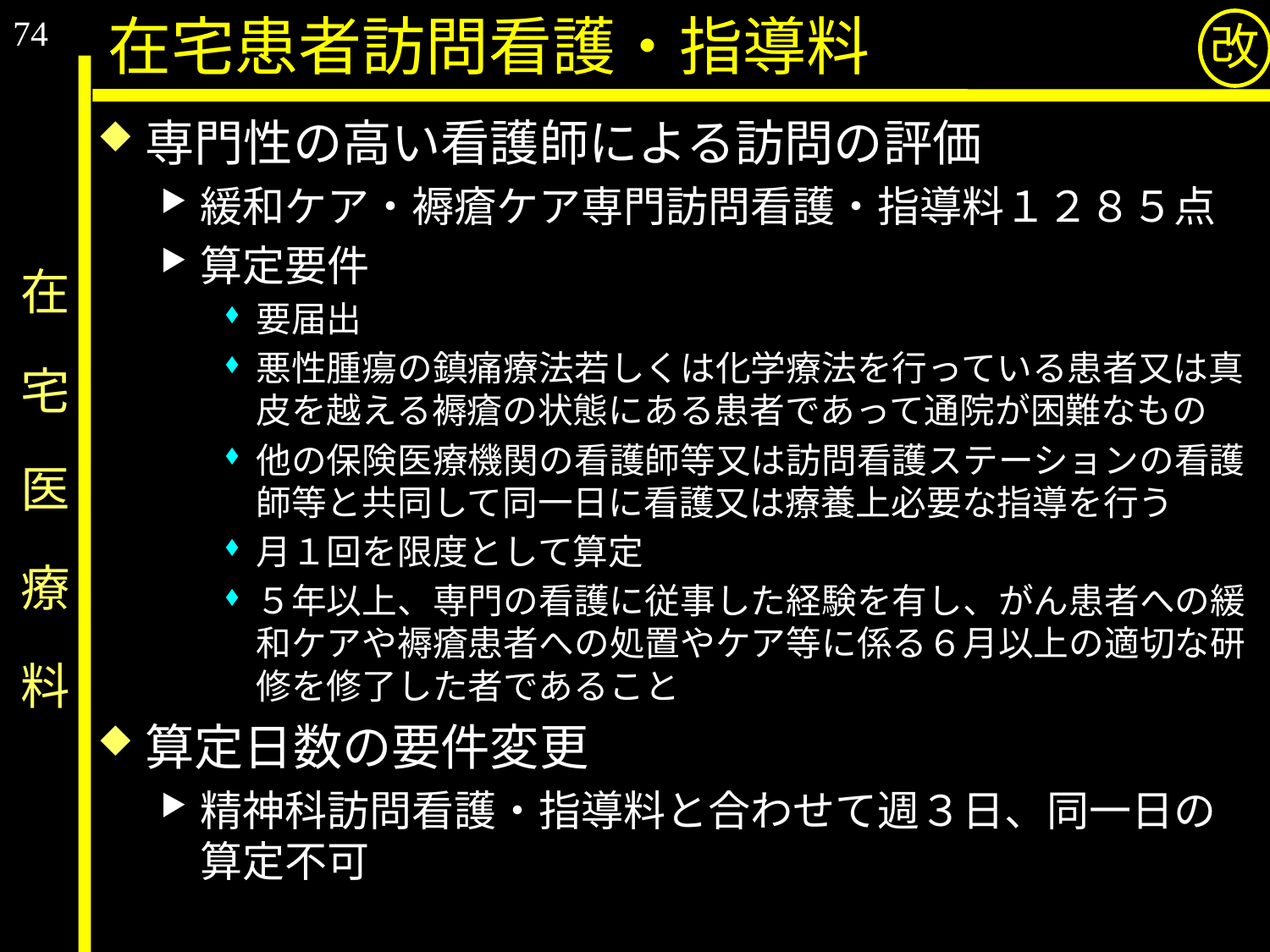

74
在宅患者訪問看護・指導料
改

専門性の高い看護師による訪問の評価
緩和ケア・褥瘡ケア専門訪問看護・指導料１２８５点
算定要件
要届出
悪性腫瘍の鎮痛療法若しくは化学療法を行っている患者又は真皮を越える褥瘡の状態にある患者であって通院が困難なもの
他の保険医療機関の看護師等又は訪問看護ステーションの看護師等と共同して同一日に看護又は療養上必要な指導を行う
月１回を限度として算定
５年以上、専門の看護に従事した経験を有し、がん患者への緩和ケアや褥瘡患者への処置やケア等に係る６月以上の適切な研修を修了した者であること
算定日数の要件変更
精神科訪問看護・指導料と合わせて週３日、同一日の算定不可

# 在　宅　医　療　料